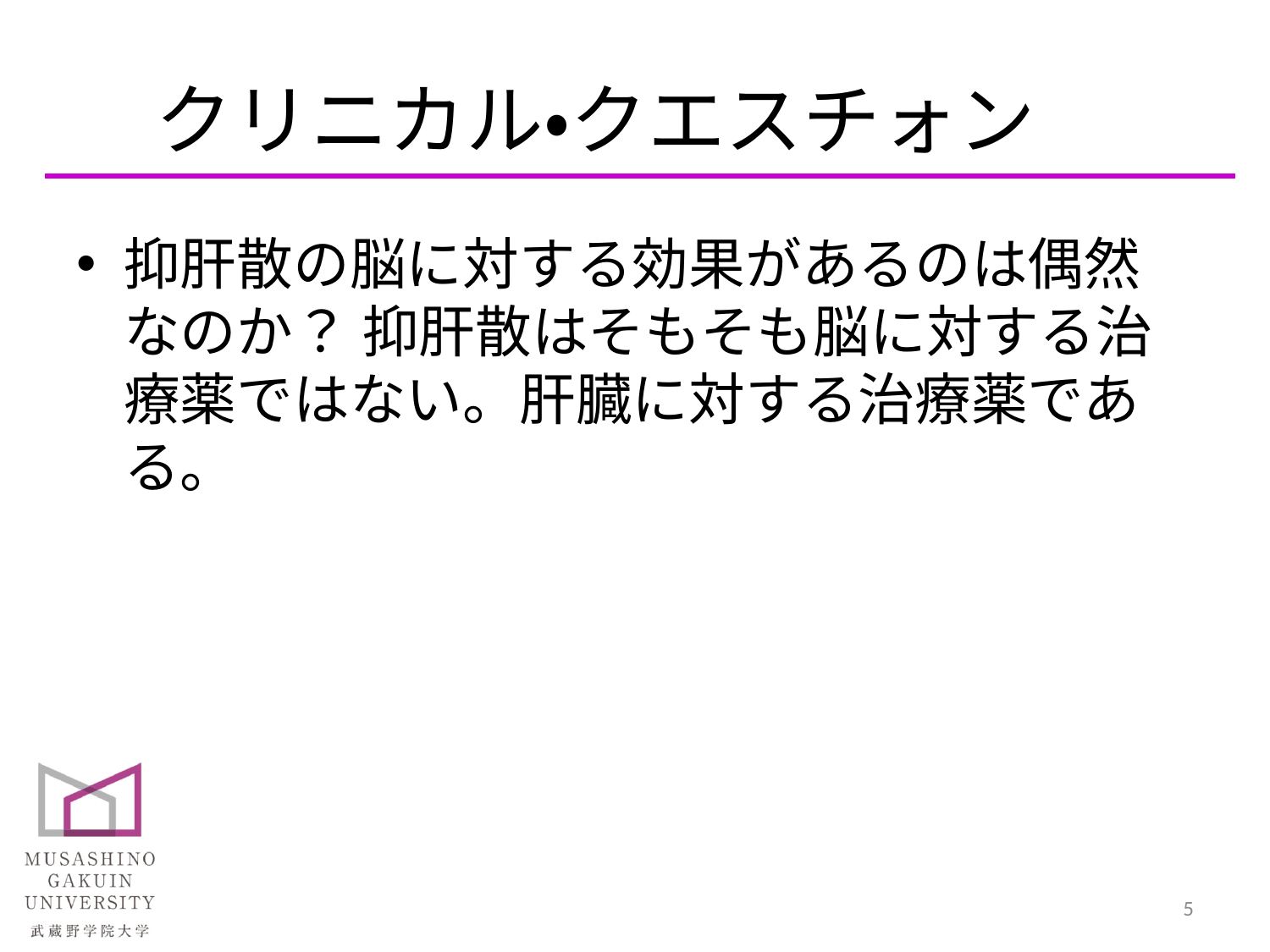

# クリニカル・クエスチォン
抑肝散の脳に対する効果があるのは偶然なのか？ 抑肝散はそもそも脳に対する治療薬ではない。肝臓に対する治療薬である。

5